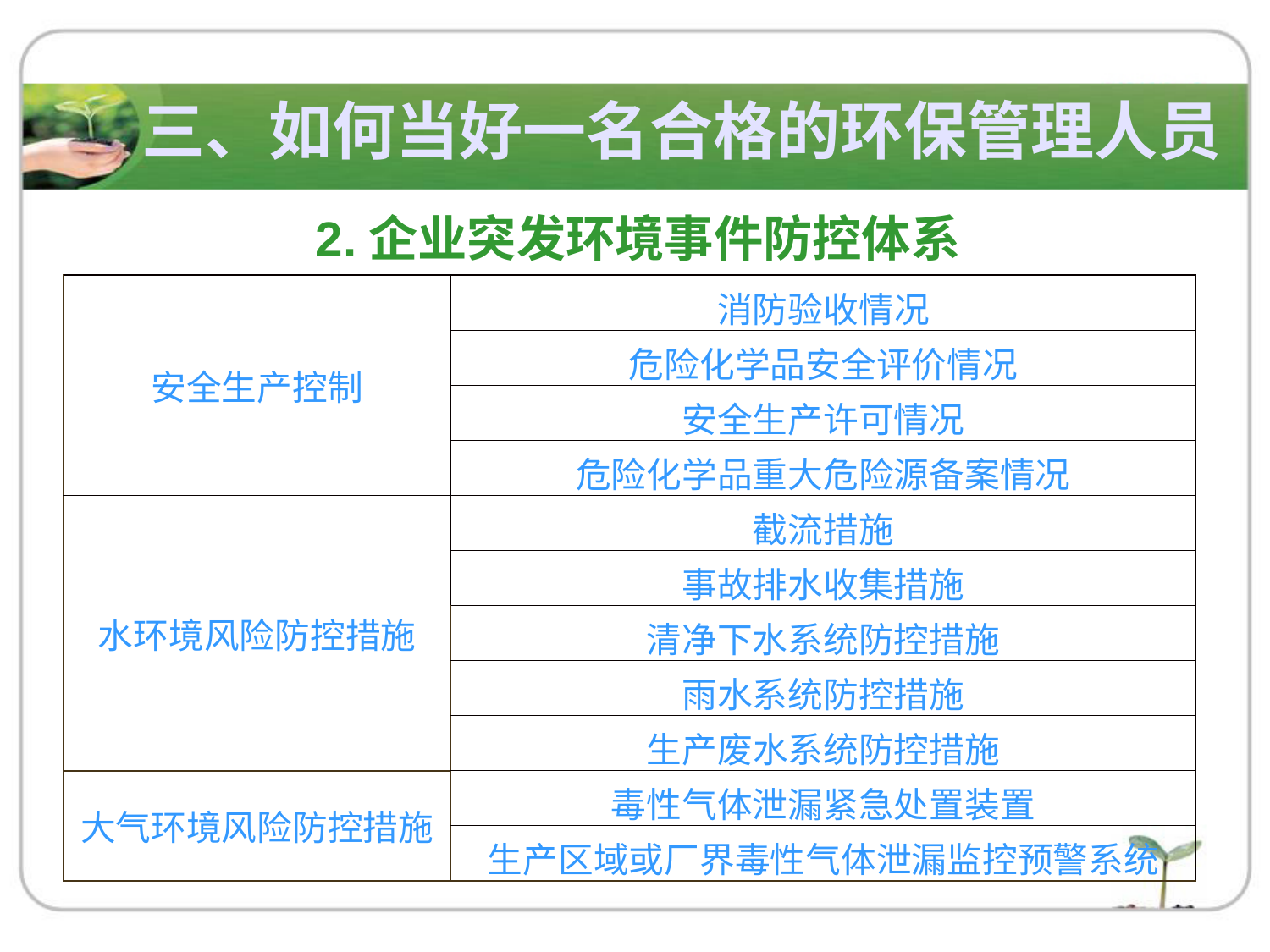

三、如何当好一名合格的环保管理人员
2.企业突发环境事件防控体系
| 安全生产控制 | 消防验收情况 |
| --- | --- |
|  | 危险化学品安全评价情况 |
|  | 安全生产许可情况 |
|  | 危险化学品重大危险源备案情况 |
| 水环境风险防控措施 | 截流措施 |
|  | 事故排水收集措施 |
|  | 清净下水系统防控措施 |
|  | 雨水系统防控措施 |
|  | 生产废水系统防控措施 |
| 大气环境风险防控措施 | 毒性气体泄漏紧急处置装置 |
|  | 生产区域或厂界毒性气体泄漏监控预警系统 |